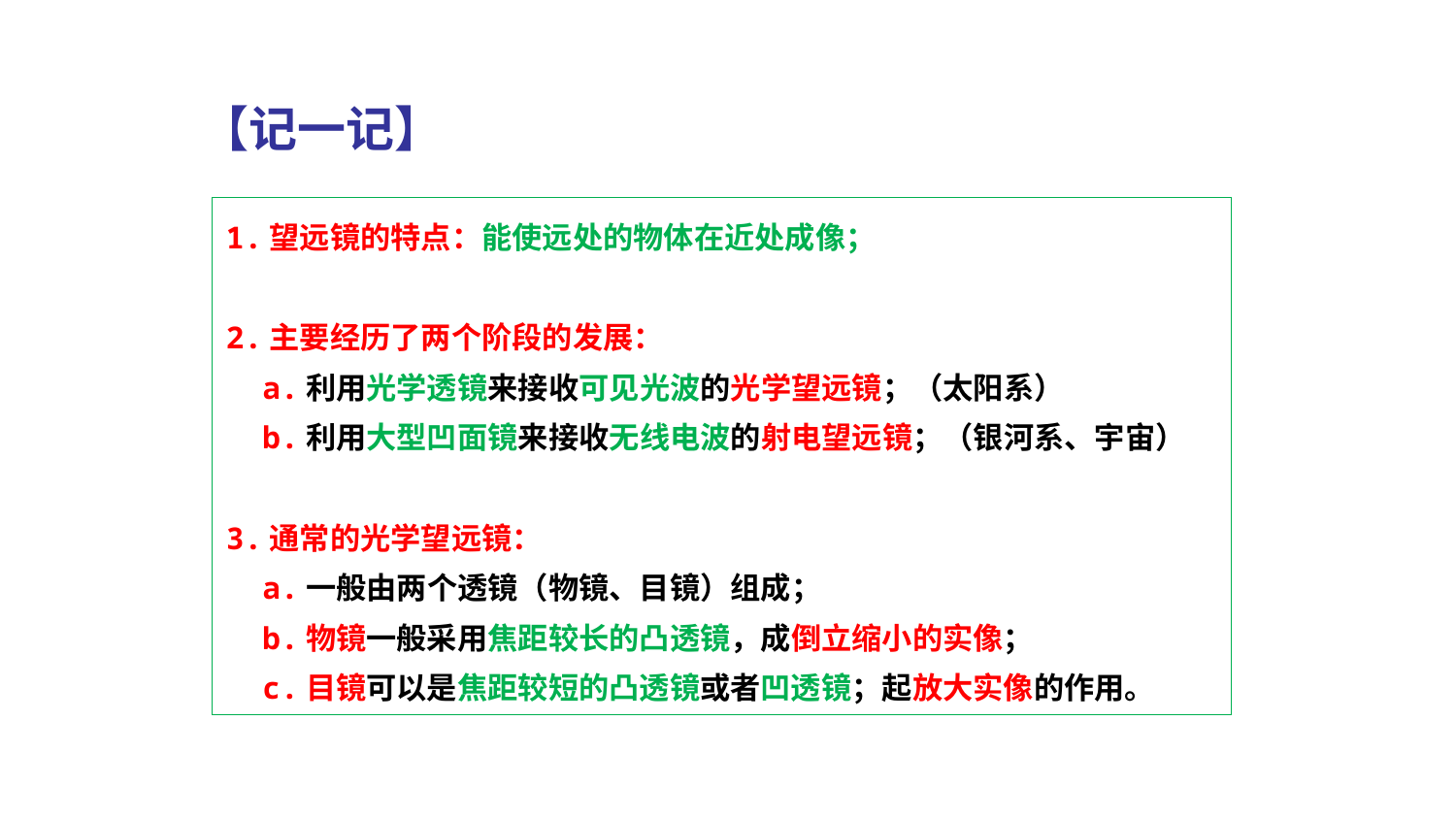

【记一记】
1.望远镜的特点：能使远处的物体在近处成像；

2.主要经历了两个阶段的发展：
  a.利用光学透镜来接收可见光波的光学望远镜；（太阳系）
  b.利用大型凹面镜来接收无线电波的射电望远镜；（银河系、宇宙）

3.通常的光学望远镜：
  a.一般由两个透镜（物镜、目镜）组成；
  b.物镜一般采用焦距较长的凸透镜，成倒立缩小的实像；
  c.目镜可以是焦距较短的凸透镜或者凹透镜；起放大实像的作用。